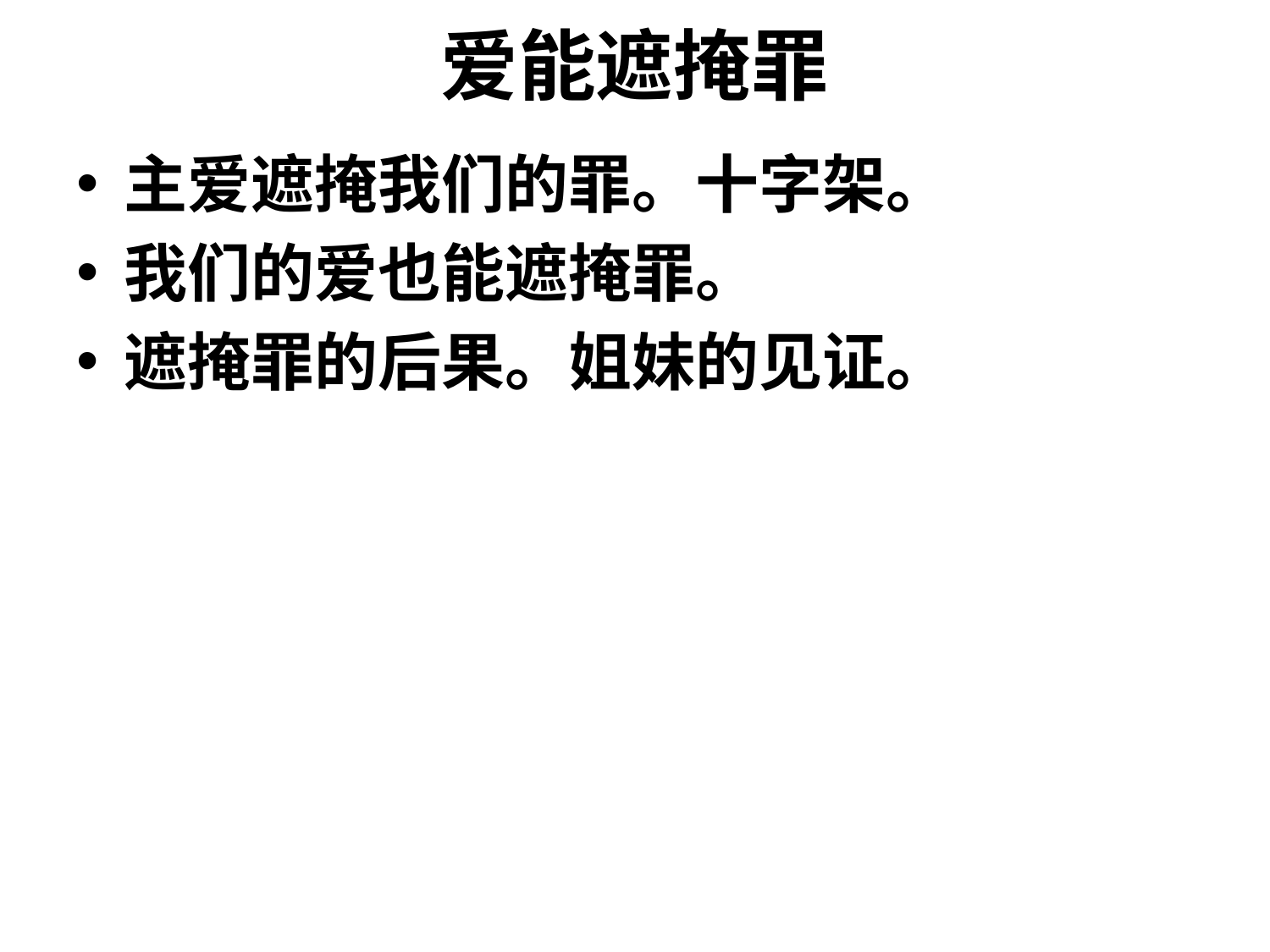

# 爱能遮掩罪
主爱遮掩我们的罪。十字架。
我们的爱也能遮掩罪。
遮掩罪的后果。姐妹的见证。